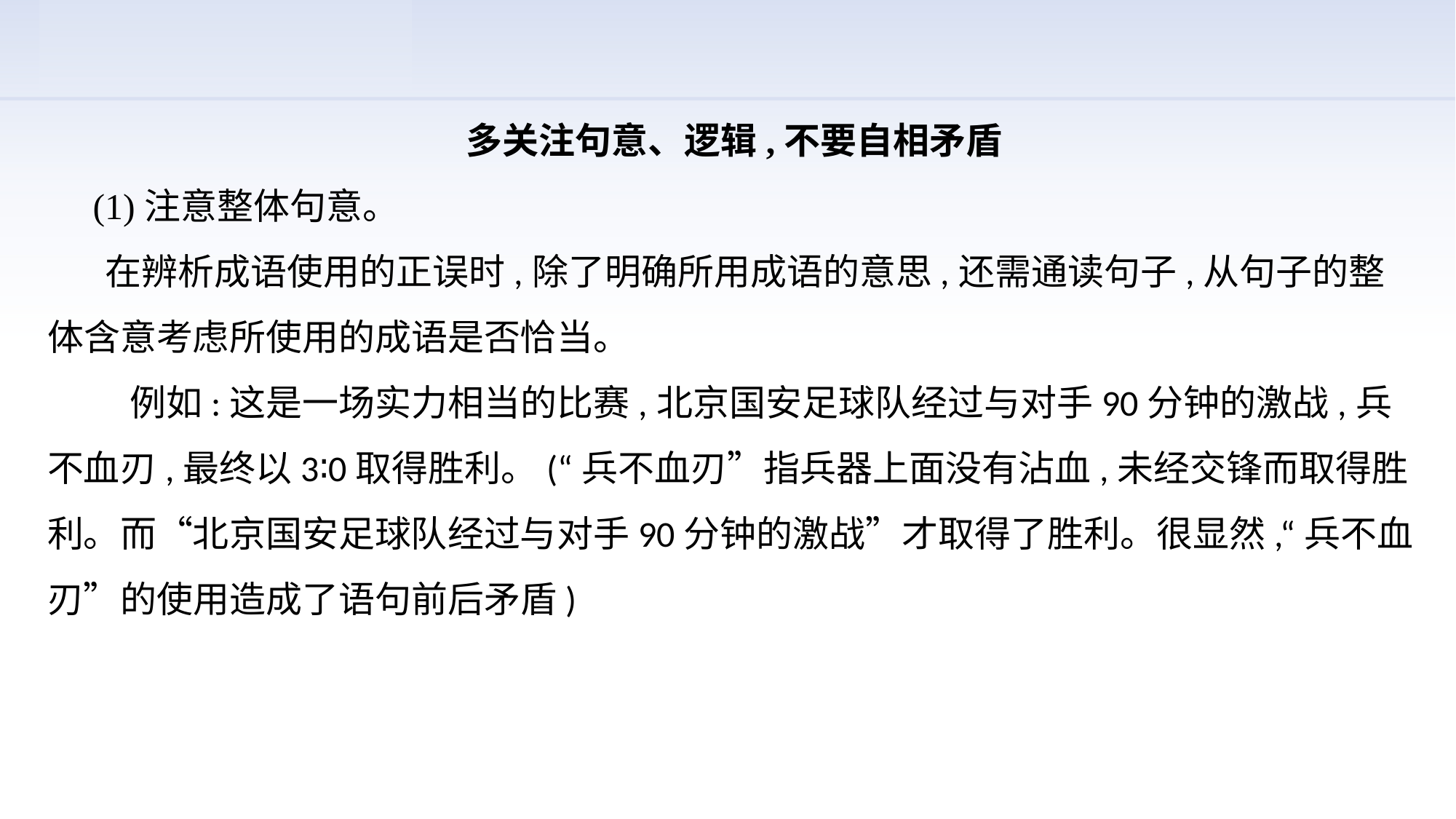

多关注句意、逻辑,不要自相矛盾
     (1)注意整体句意。
      在辨析成语使用的正误时,除了明确所用成语的意思,还需通读句子,从句子的整体含意考虑所使用的成语是否恰当。
         例如:这是一场实力相当的比赛,北京国安足球队经过与对手90分钟的激战,兵不血刃,最终以3∶0取得胜利。(“兵不血刃”指兵器上面没有沾血,未经交锋而取得胜利。而“北京国安足球队经过与对手90分钟的激战”才取得了胜利。很显然,“兵不血刃”的使用造成了语句前后矛盾)